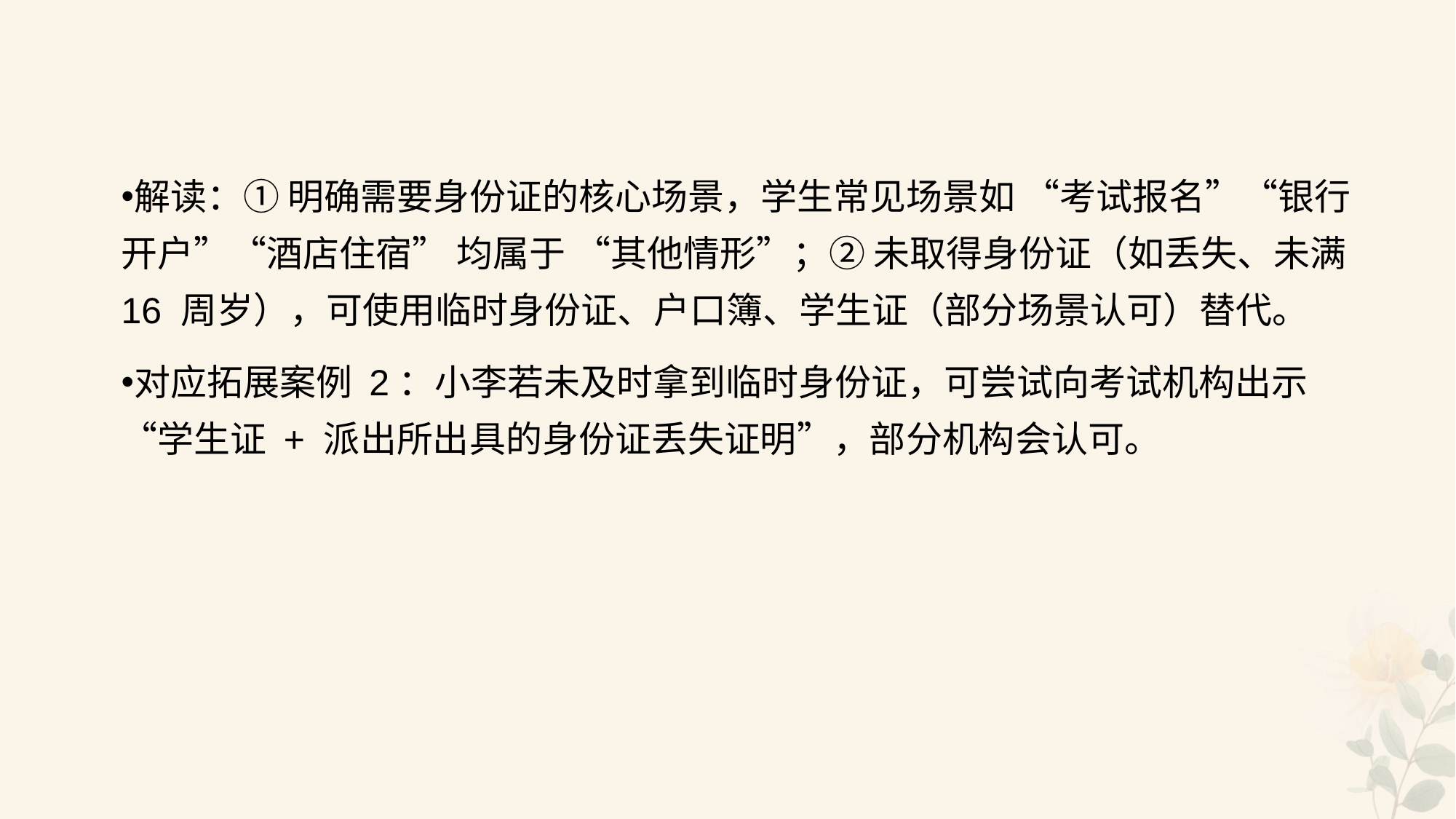

#
解读：① 明确需要身份证的核心场景，学生常见场景如 “考试报名”“银行开户”“酒店住宿” 均属于 “其他情形”；② 未取得身份证（如丢失、未满 16 周岁），可使用临时身份证、户口簿、学生证（部分场景认可）替代。
对应拓展案例 2：小李若未及时拿到临时身份证，可尝试向考试机构出示 “学生证 + 派出所出具的身份证丢失证明”，部分机构会认可。